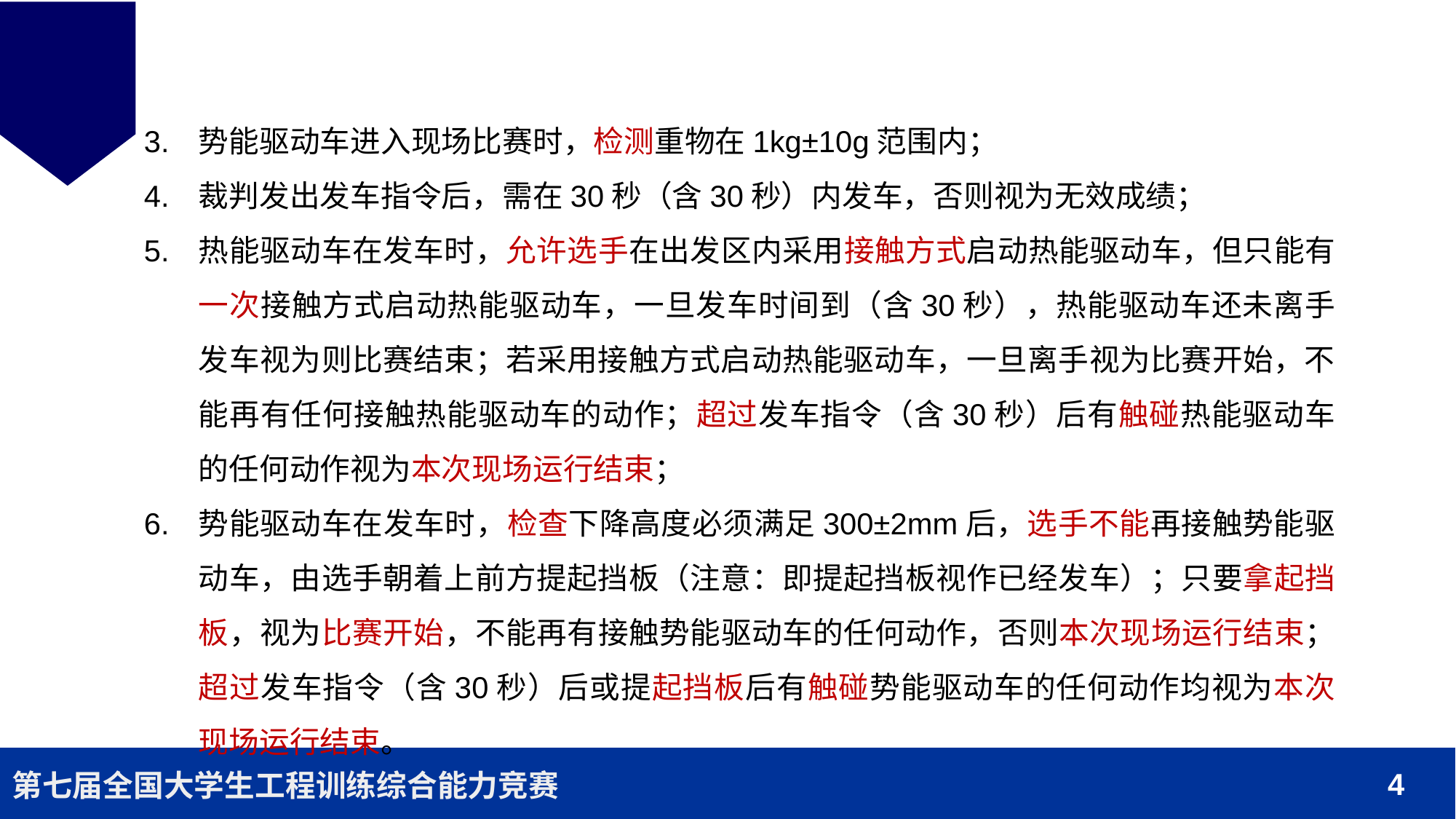

势能驱动车进入现场比赛时，检测重物在1kg±10g范围内；
裁判发出发车指令后，需在30秒（含30秒）内发车，否则视为无效成绩；
热能驱动车在发车时，允许选手在出发区内采用接触方式启动热能驱动车，但只能有一次接触方式启动热能驱动车，一旦发车时间到（含30秒），热能驱动车还未离手发车视为则比赛结束；若采用接触方式启动热能驱动车，一旦离手视为比赛开始，不能再有任何接触热能驱动车的动作；超过发车指令（含30秒）后有触碰热能驱动车的任何动作视为本次现场运行结束；
势能驱动车在发车时，检查下降高度必须满足300±2mm后，选手不能再接触势能驱动车，由选手朝着上前方提起挡板（注意：即提起挡板视作已经发车）；只要拿起挡板，视为比赛开始，不能再有接触势能驱动车的任何动作，否则本次现场运行结束；超过发车指令（含30秒）后或提起挡板后有触碰势能驱动车的任何动作均视为本次现场运行结束。